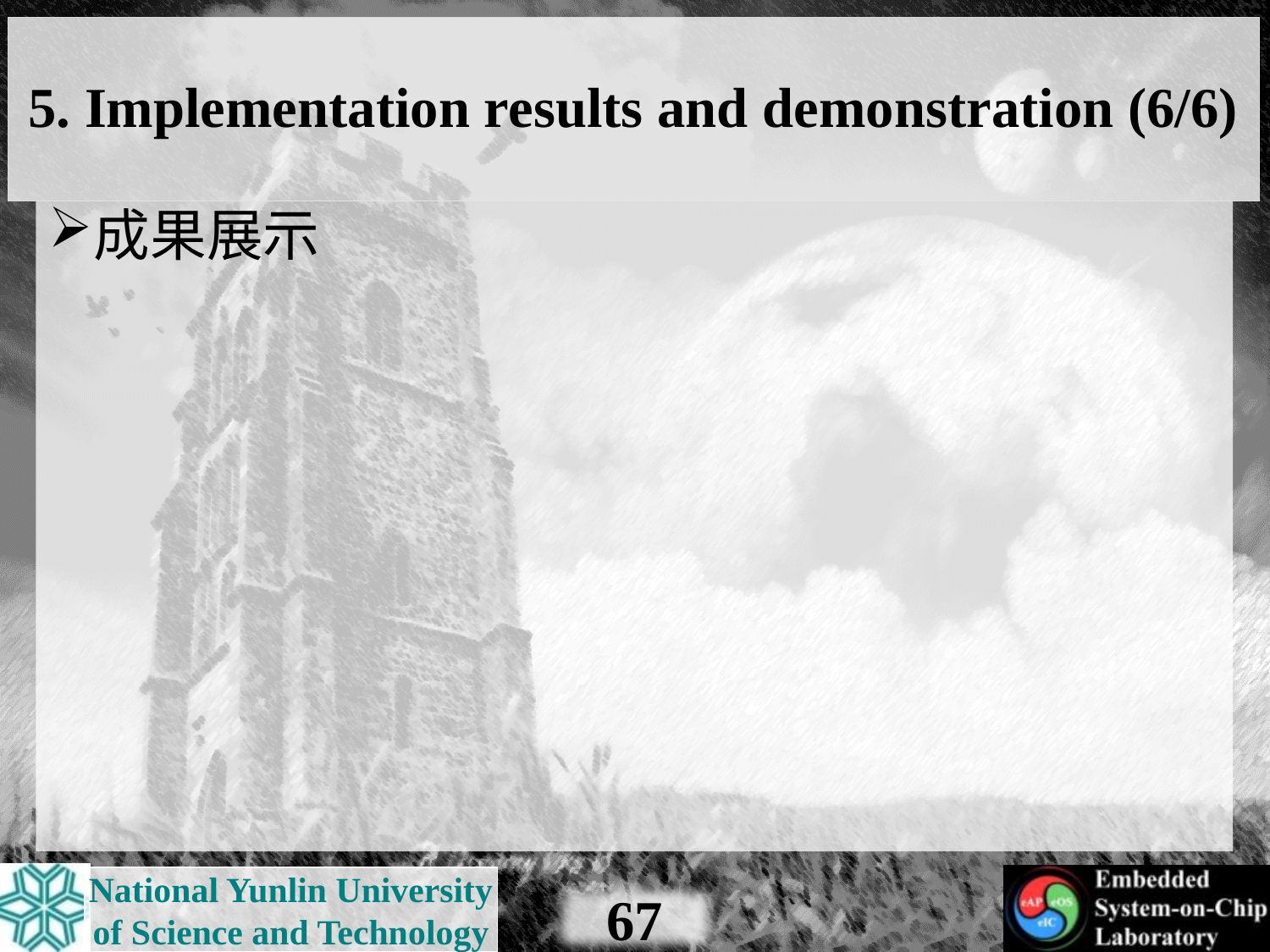

# 5. Implementation results and demonstration (6/6)
成果展示